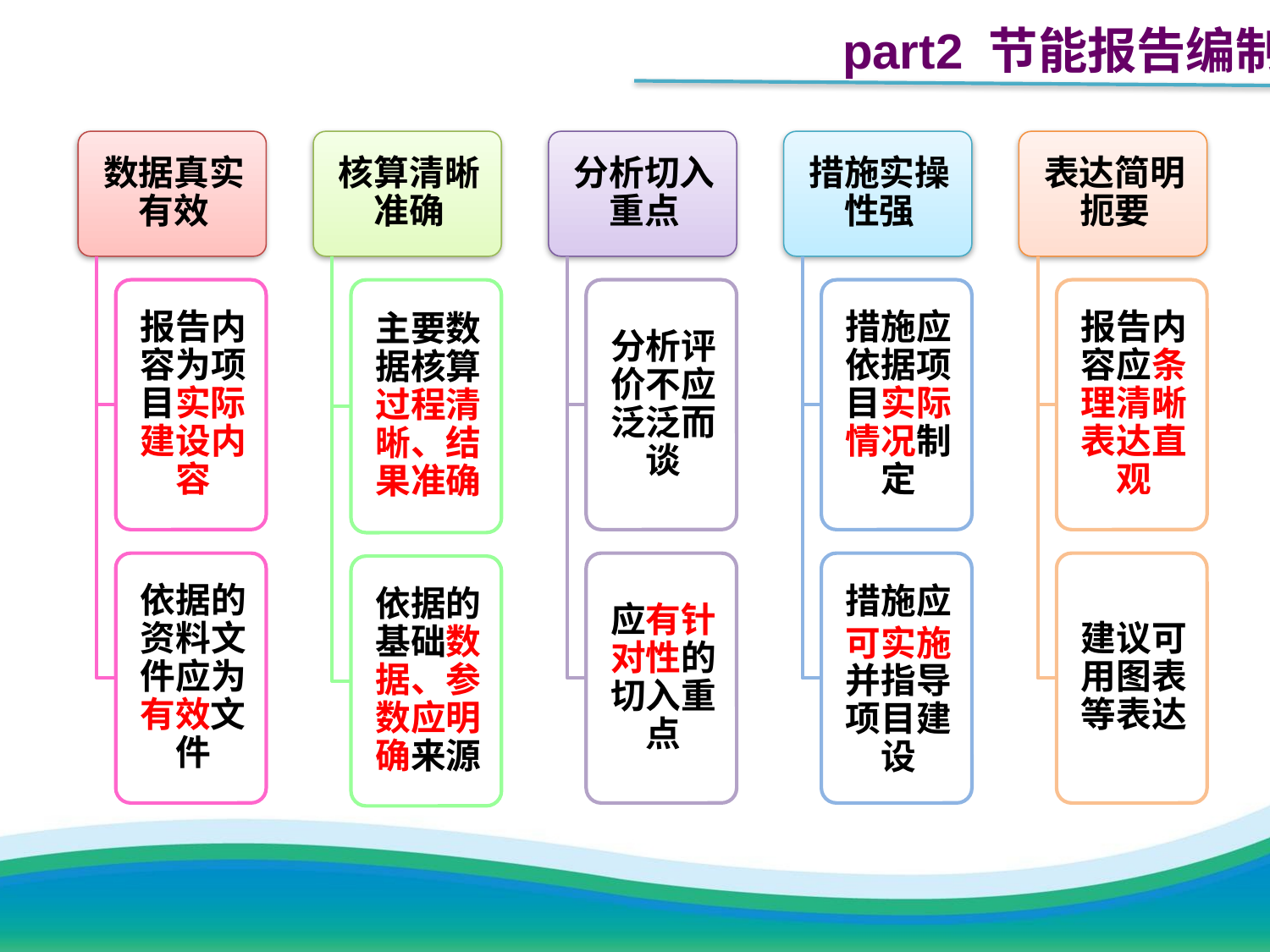

part2 节能报告编制
数据真实有效
报告内容为项目实际建设内容
依据的资料文件应为有效文件
核算清晰准确
主要数据核算过程清晰、结果准确
依据的基础数据、参数应明确来源
分析切入重点
分析评价不应泛泛而谈
应有针对性的切入重点
措施实操性强
措施应依据项目实际情况制定
措施应可实施
并指导项目建设
表达简明扼要
报告内容应条理清晰表达直观
建议可用图表等表达